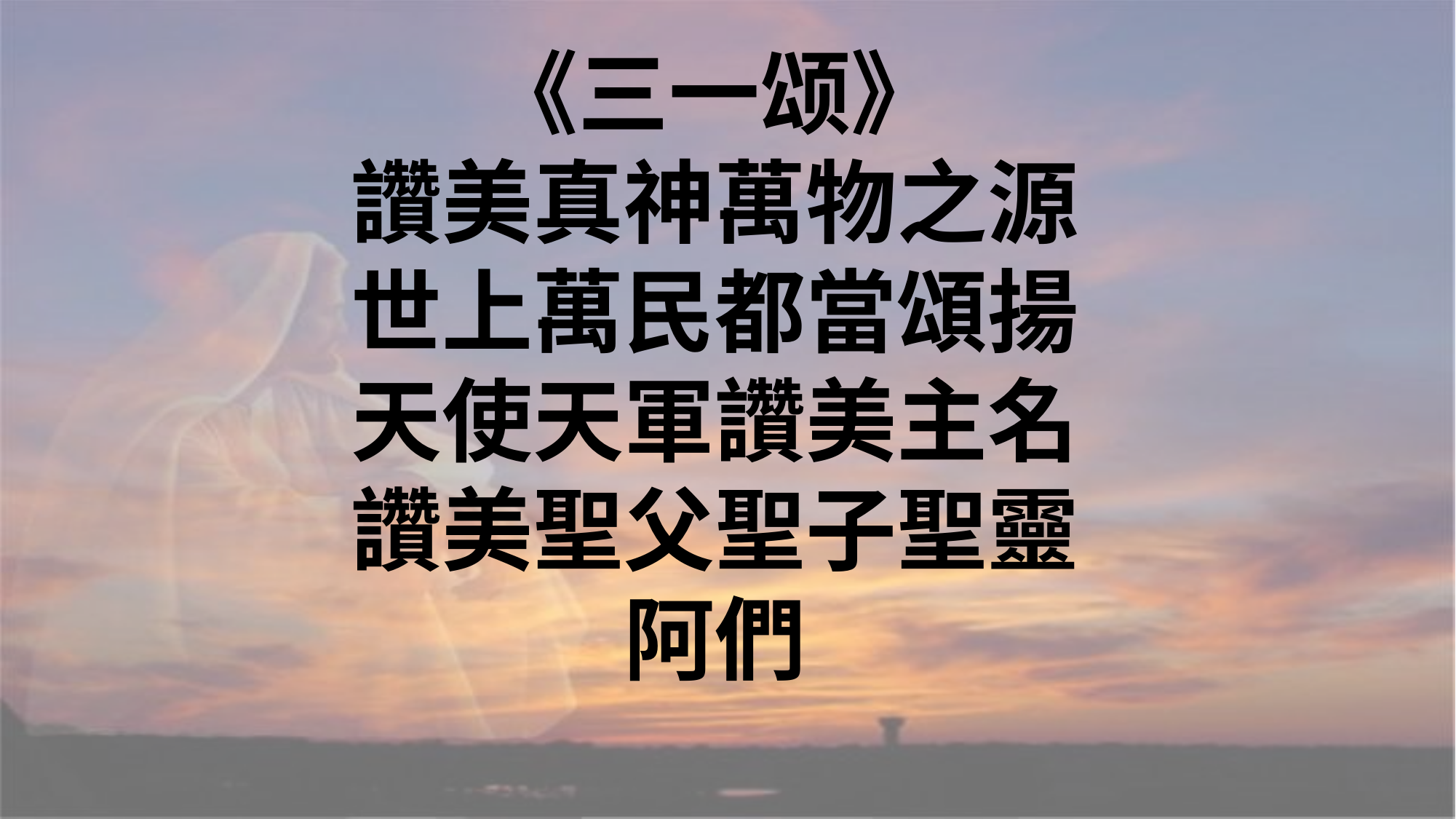

《三一颂》
讚美真神萬物之源
世上萬民都當頌揚
天使天軍讚美主名
讚美聖父聖子聖靈
阿們